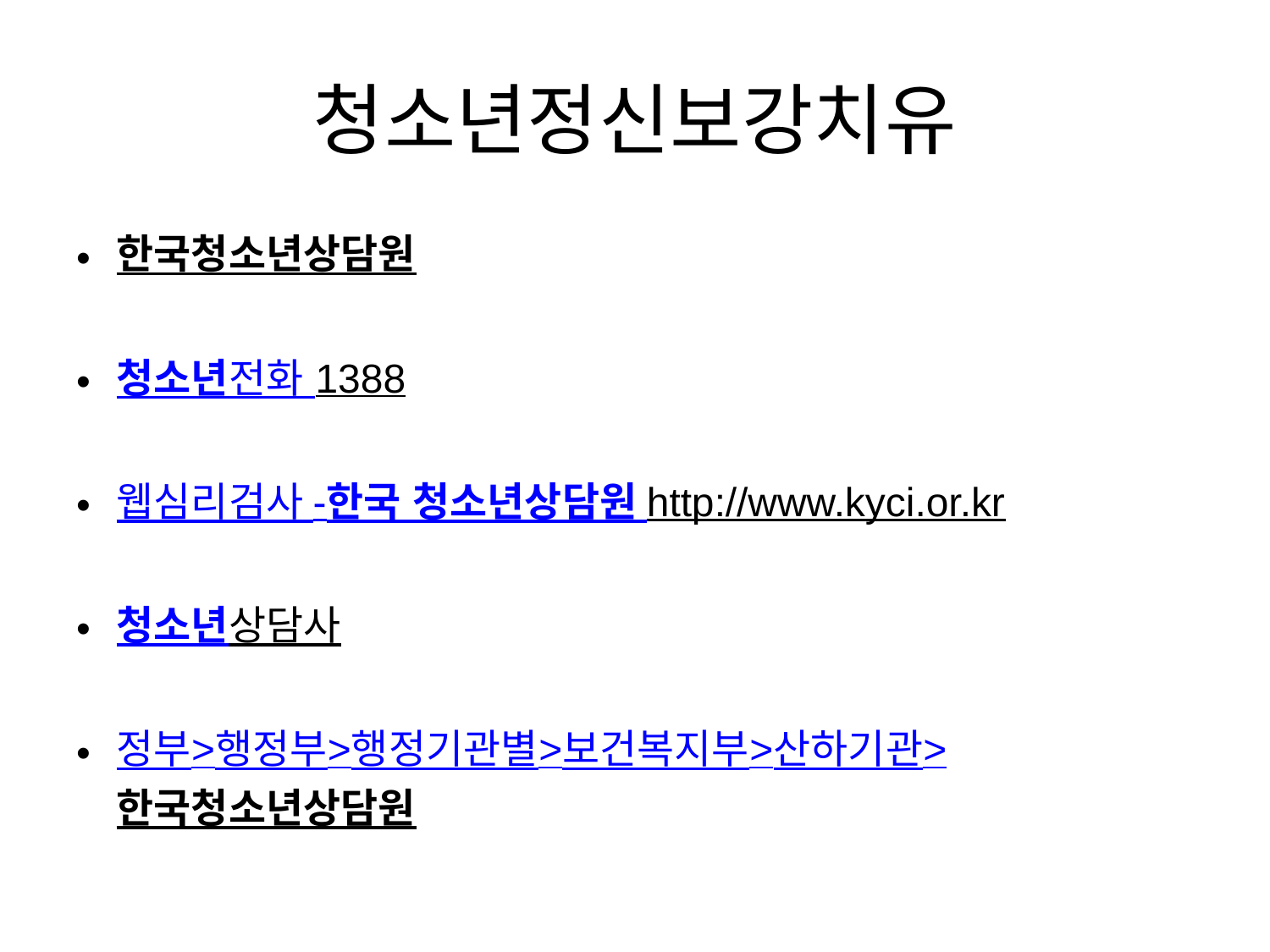

# 청소년정신보강치유
한국청소년상담원

청소년전화 1388

웹심리검사 -한국 청소년상담원 http://www.kyci.or.kr

청소년상담사

정부>행정부>행정기관별>보건복지부>산하기관>한국청소년상담원